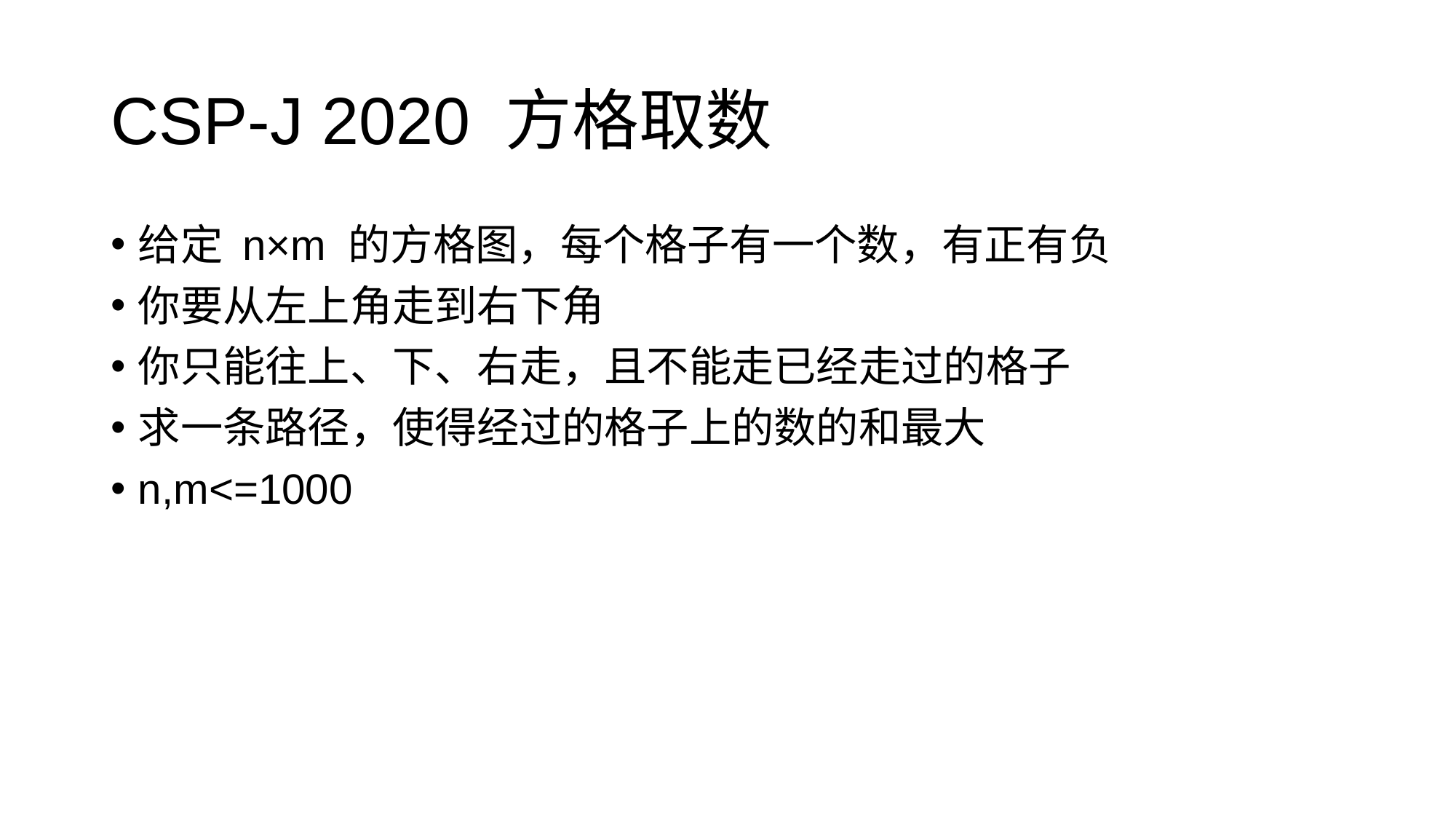

# CSP-J 2020 方格取数
给定 n×m 的方格图，每个格子有一个数，有正有负
你要从左上角走到右下角
你只能往上、下、右走，且不能走已经走过的格子
求一条路径，使得经过的格子上的数的和最大
n,m<=1000